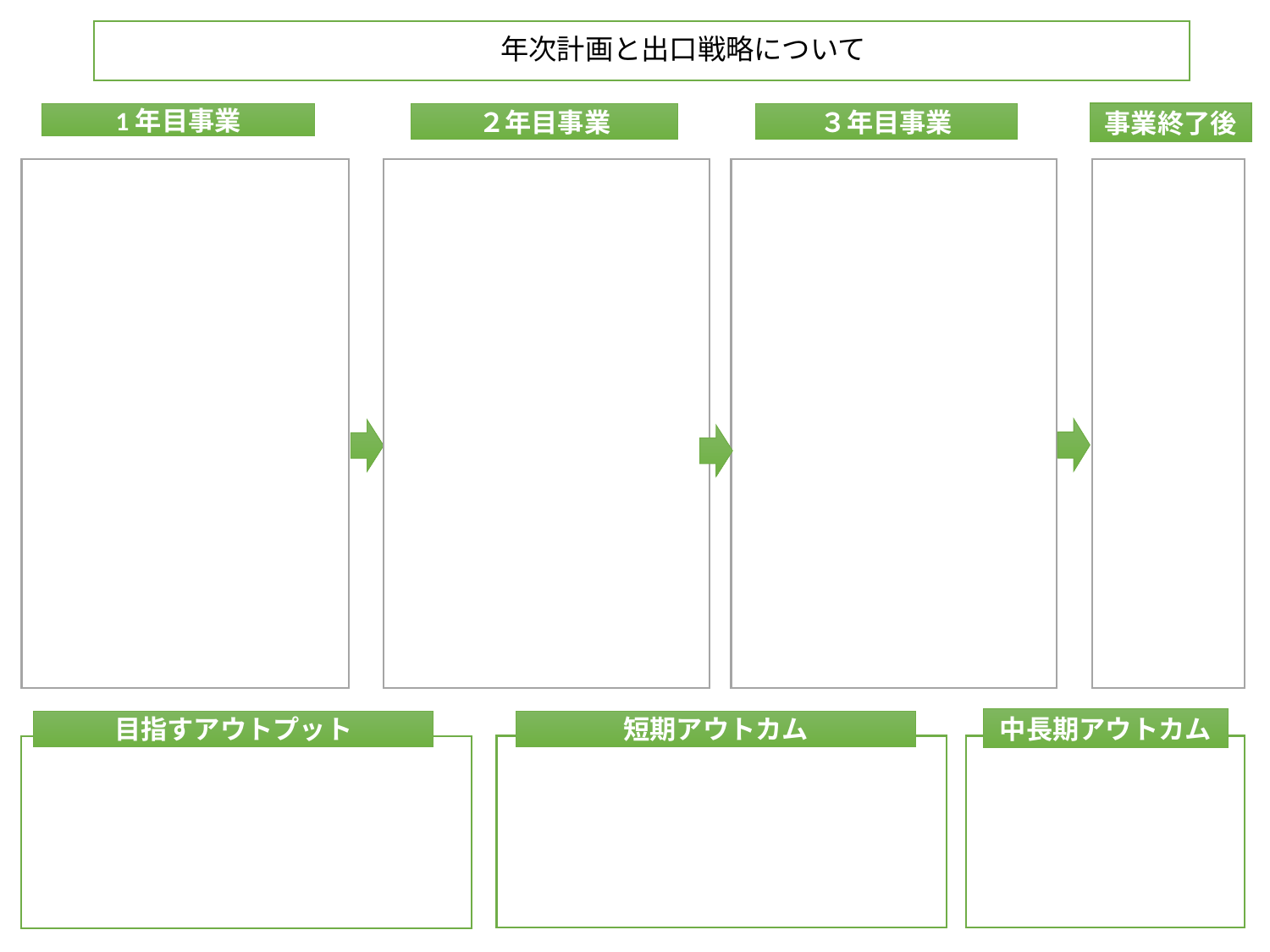

# 年次計画と出口戦略について
1年目事業
２年目事業
事業終了後
３年目事業

中長期アウトカム
短期アウトカム
目指すアウトプット